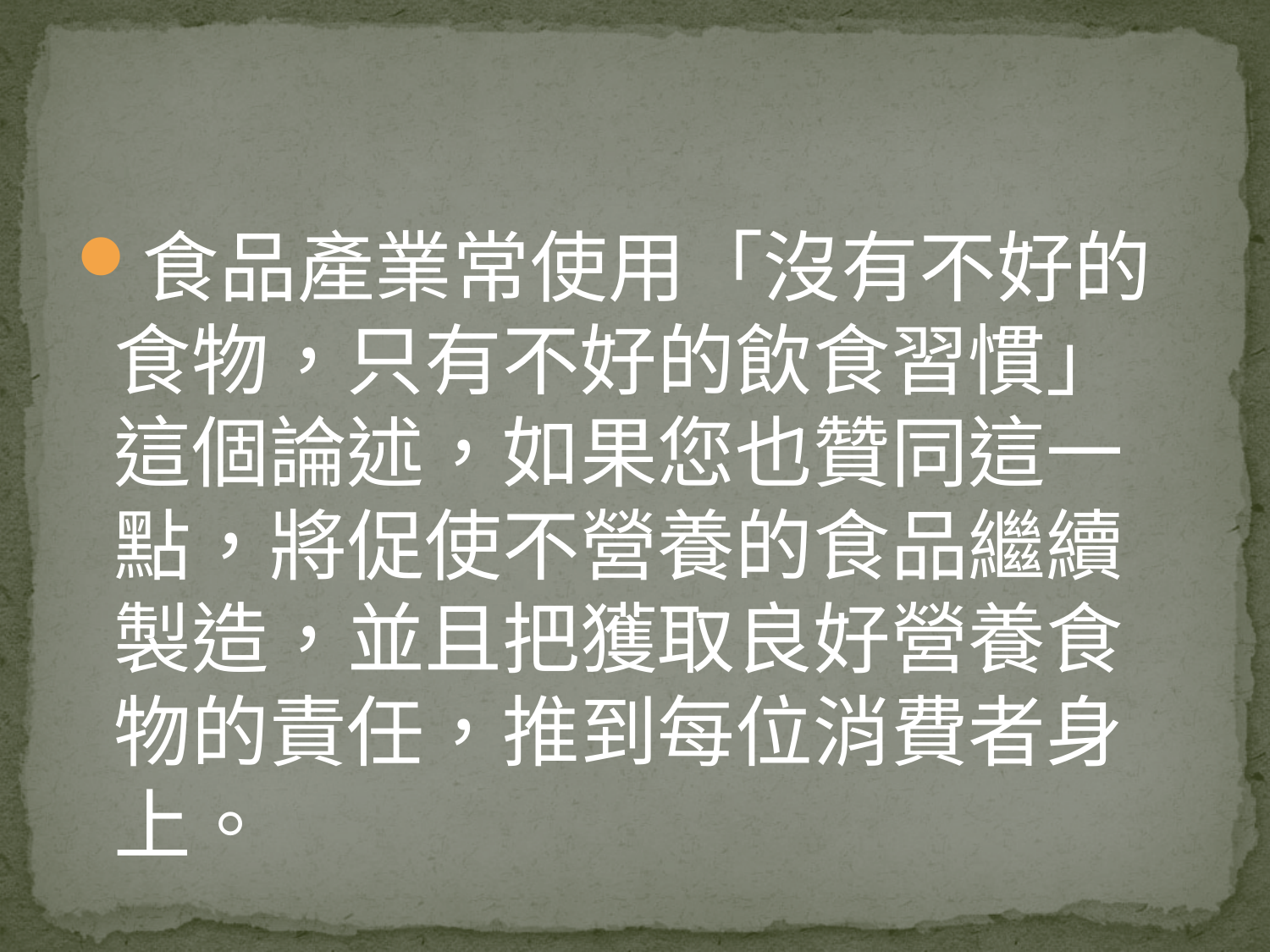

食品產業常使用「沒有不好的食物，只有不好的飲食習慣」這個論述，如果您也贊同這一點，將促使不營養的食品繼續製造，並且把獲取良好營養食物的責任，推到每位消費者身上。